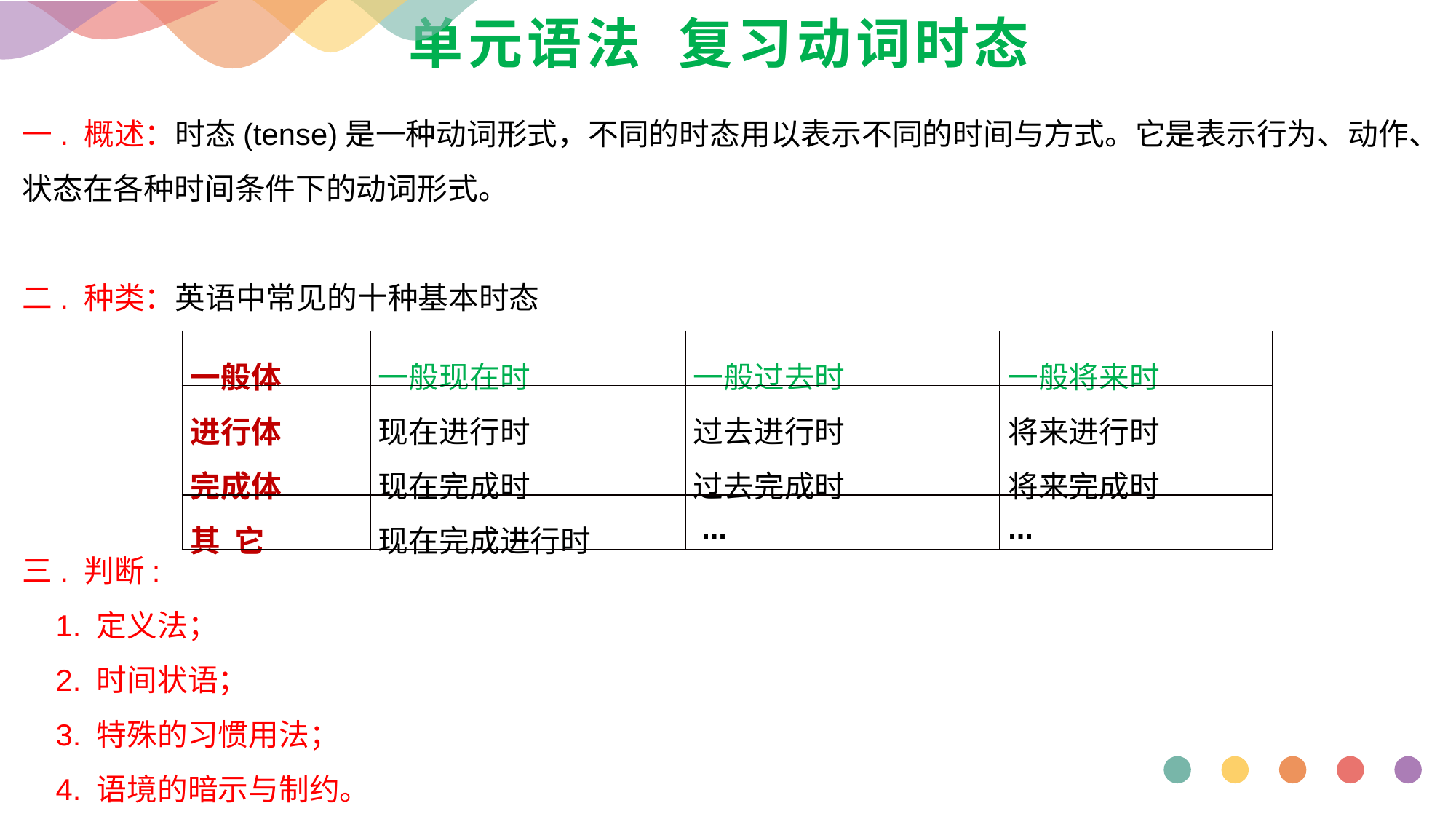

# 单元语法  复习动词时态
一. 概述：时态(tense)是一种动词形式，不同的时态用以表示不同的时间与方式。它是表示行为、动作、状态在各种时间条件下的动词形式。

二. 种类：英语中常见的十种基本时态

三. 判断:
    1. 定义法；
    2. 时间状语；
    3. 特殊的习惯用法；
    4. 语境的暗示与制约。
| 一般体 | 一般现在时 | 一般过去时 | 一般将来时 |
| --- | --- | --- | --- |
| 进行体 | 现在进行时 | 过去进行时 | 将来进行时 |
| 完成体 | 现在完成时 | 过去完成时 | 将来完成时 |
| 其 它 | 现在完成进行时 | ... | ... |